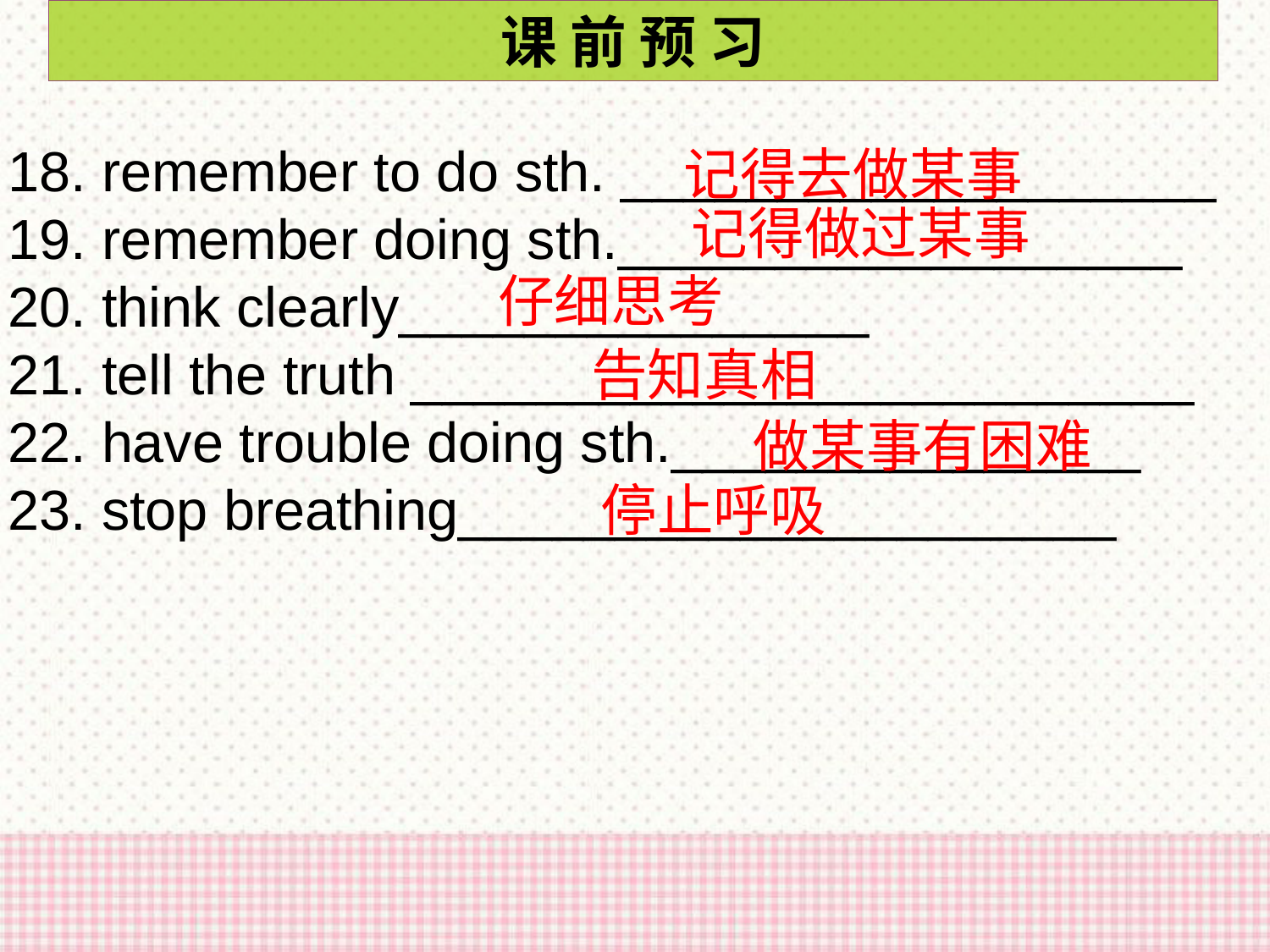

课 前 预 习
18. remember to do sth. ___________________ 19. remember doing sth.__________________
20. think clearly_______________
21. tell the truth _________________________ 22. have trouble doing sth._______________
23. stop breathing_____________________
记得去做某事
记得做过某事
仔细思考
告知真相
做某事有困难
停止呼吸